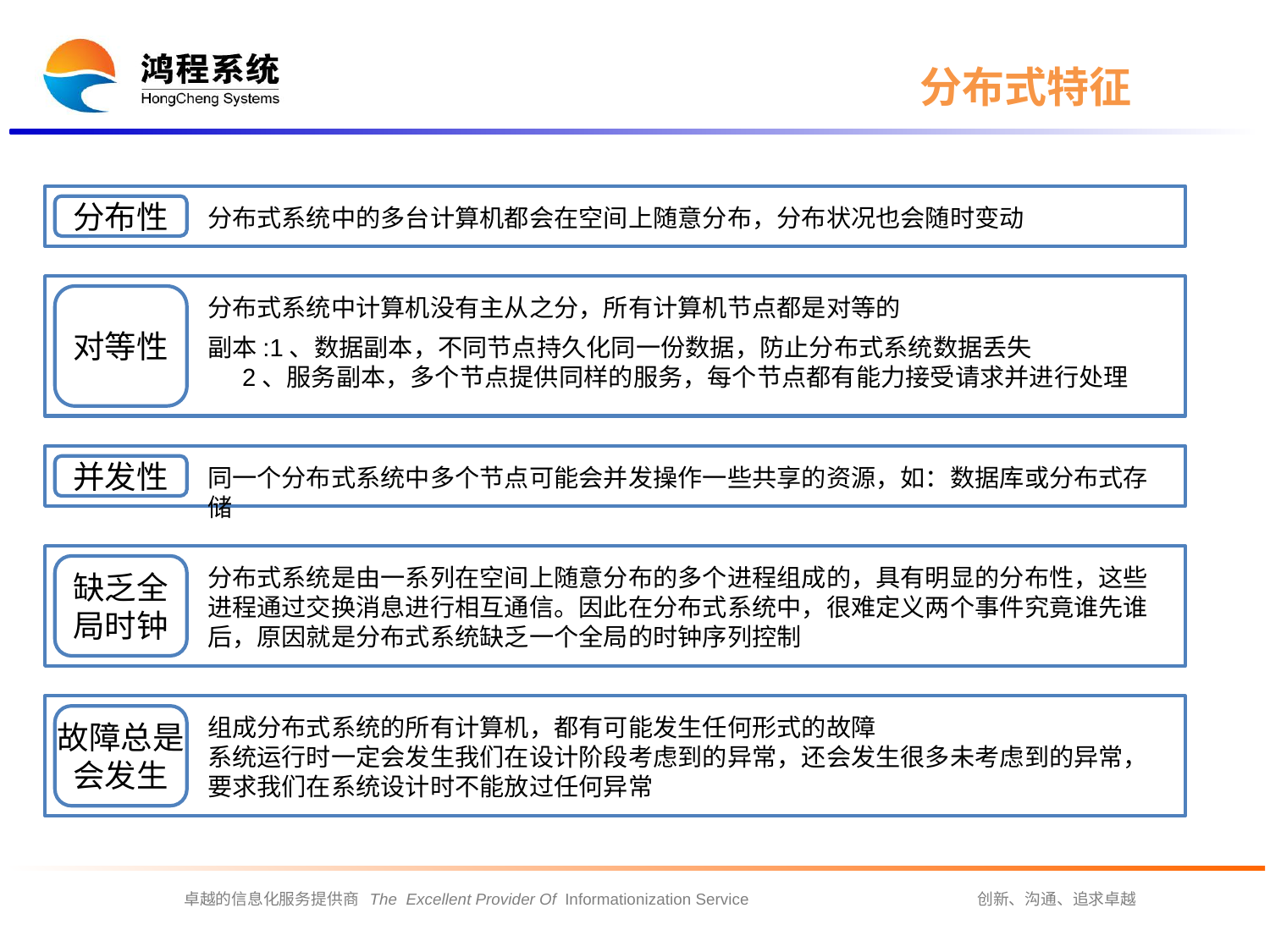

# 分布式特征

分布性
分布式系统中的多台计算机都会在空间上随意分布，分布状况也会随时变动

对等性
分布式系统中计算机没有主从之分，所有计算机节点都是对等的
副本:1、数据副本，不同节点持久化同一份数据，防止分布式系统数据丢失
     2、服务副本，多个节点提供同样的服务，每个节点都有能力接受请求并进行处理

并发性
同一个分布式系统中多个节点可能会并发操作一些共享的资源，如：数据库或分布式存储

缺乏全
局时钟
分布式系统是由一系列在空间上随意分布的多个进程组成的，具有明显的分布性，这些进程通过交换消息进行相互通信。因此在分布式系统中，很难定义两个事件究竟谁先谁后，原因就是分布式系统缺乏一个全局的时钟序列控制

故障总是
会发生
组成分布式系统的所有计算机，都有可能发生任何形式的故障
系统运行时一定会发生我们在设计阶段考虑到的异常，还会发生很多未考虑到的异常，要求我们在系统设计时不能放过任何异常